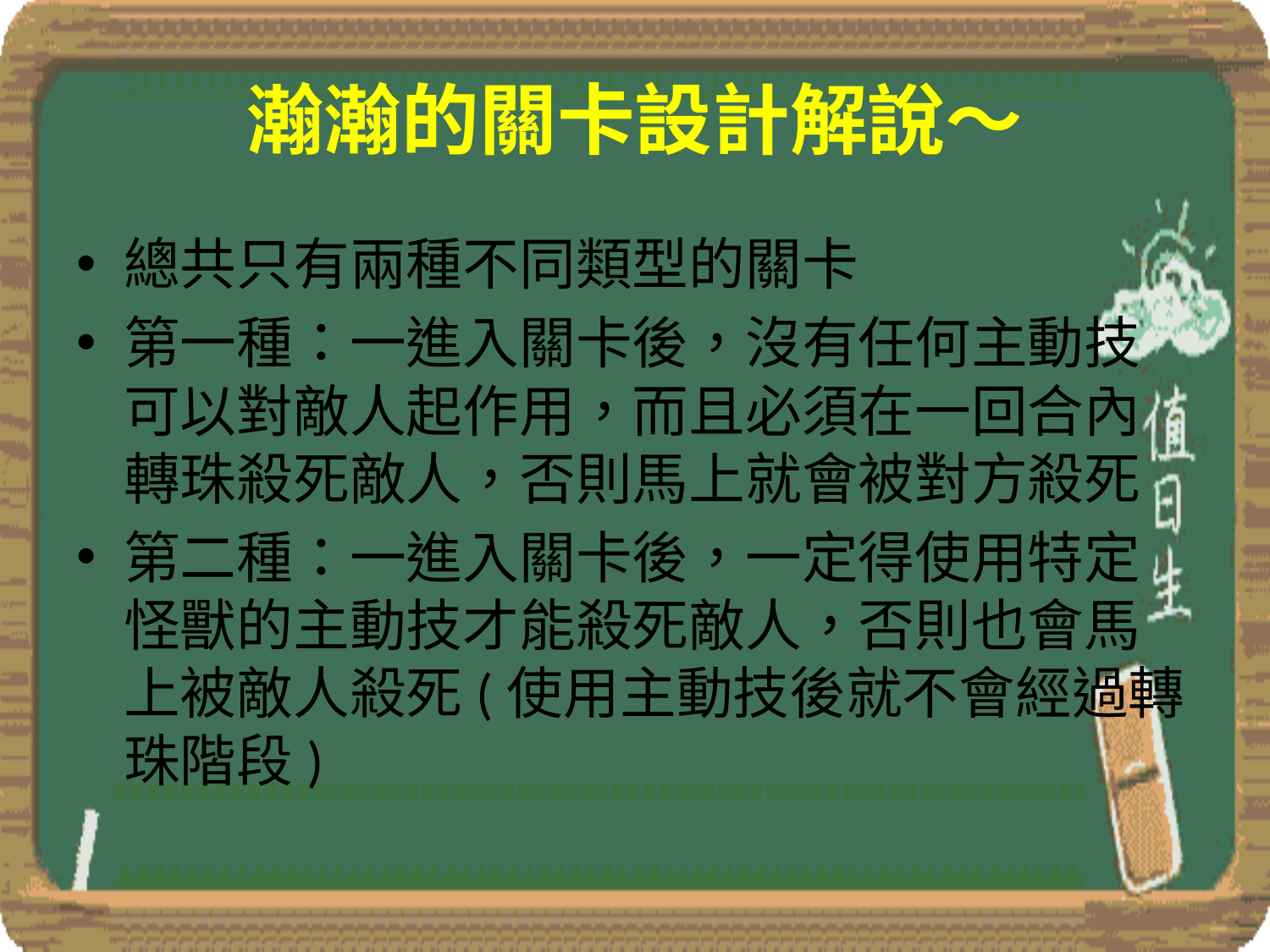

# 瀚瀚的關卡設計解說～
總共只有兩種不同類型的關卡
第一種：一進入關卡後，沒有任何主動技可以對敵人起作用，而且必須在一回合內轉珠殺死敵人，否則馬上就會被對方殺死
第二種：一進入關卡後，一定得使用特定怪獸的主動技才能殺死敵人，否則也會馬上被敵人殺死(使用主動技後就不會經過轉珠階段)